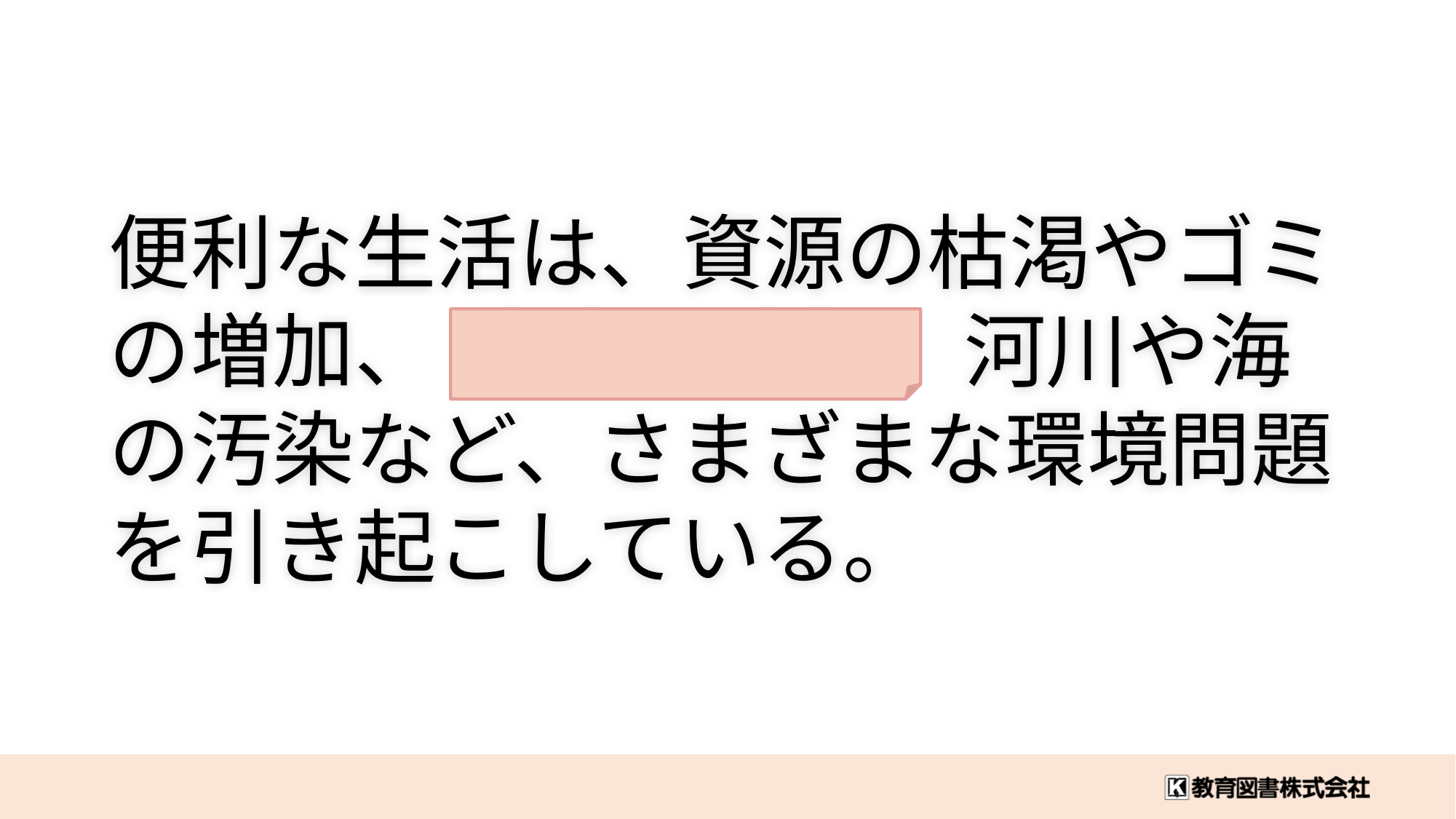

便利な生活は、資源の枯渇やゴミの増加、 地球温暖化 、河川や海の汚染など、さまざまな環境問題を引き起こしている。